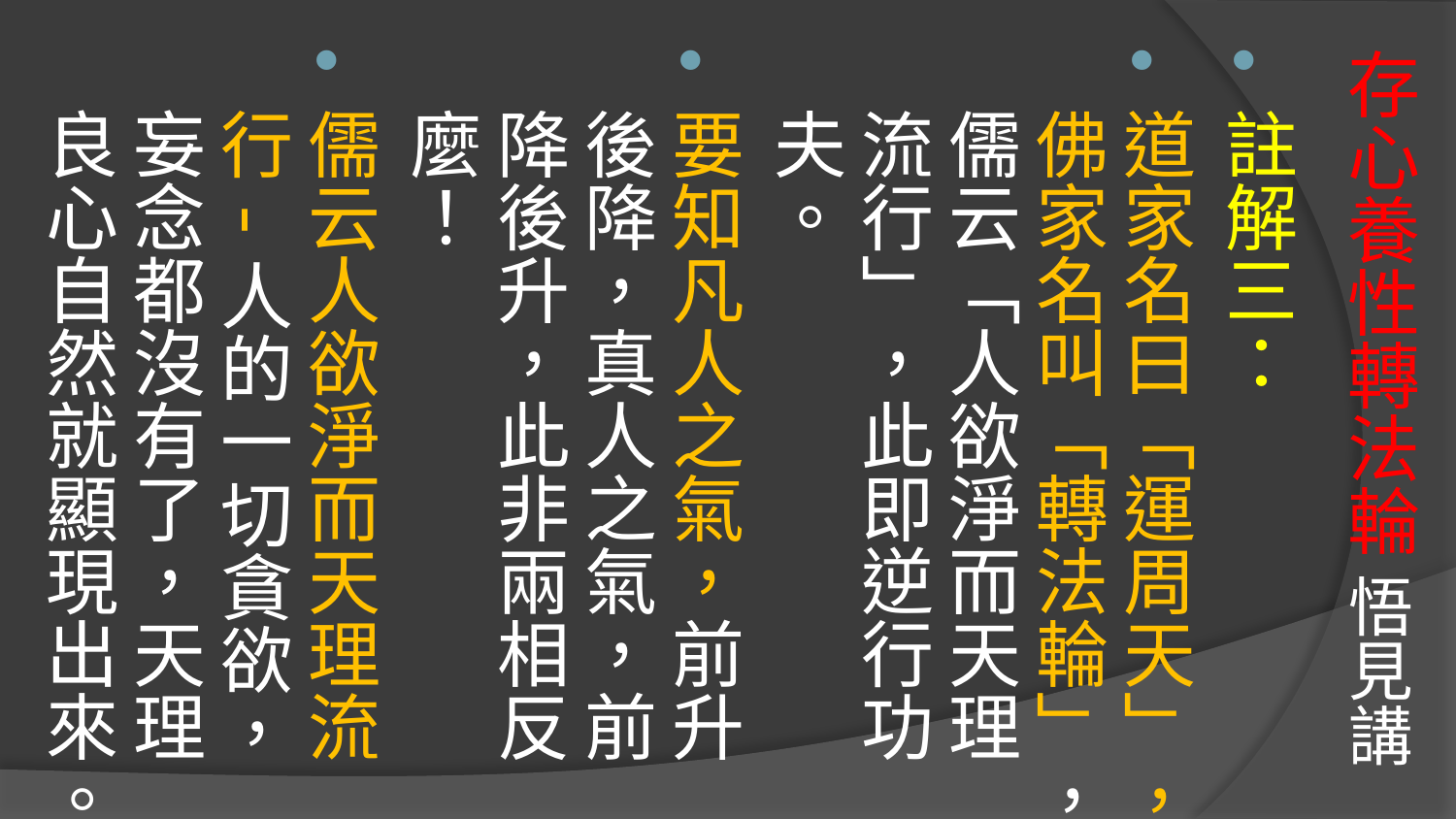

# 存心養性轉法輪 悟見講
註解三：
道家名曰「運周天」，佛家名叫「轉法輪」，儒云「人欲淨而天理流行」，此即逆行功夫。
要知凡人之氣，前升後降，真人之氣，前降後升，此非兩相反麼！
儒云人欲淨而天理流行-人的一切貪欲，妄念都沒有了，天理良心自然就顯現出來。